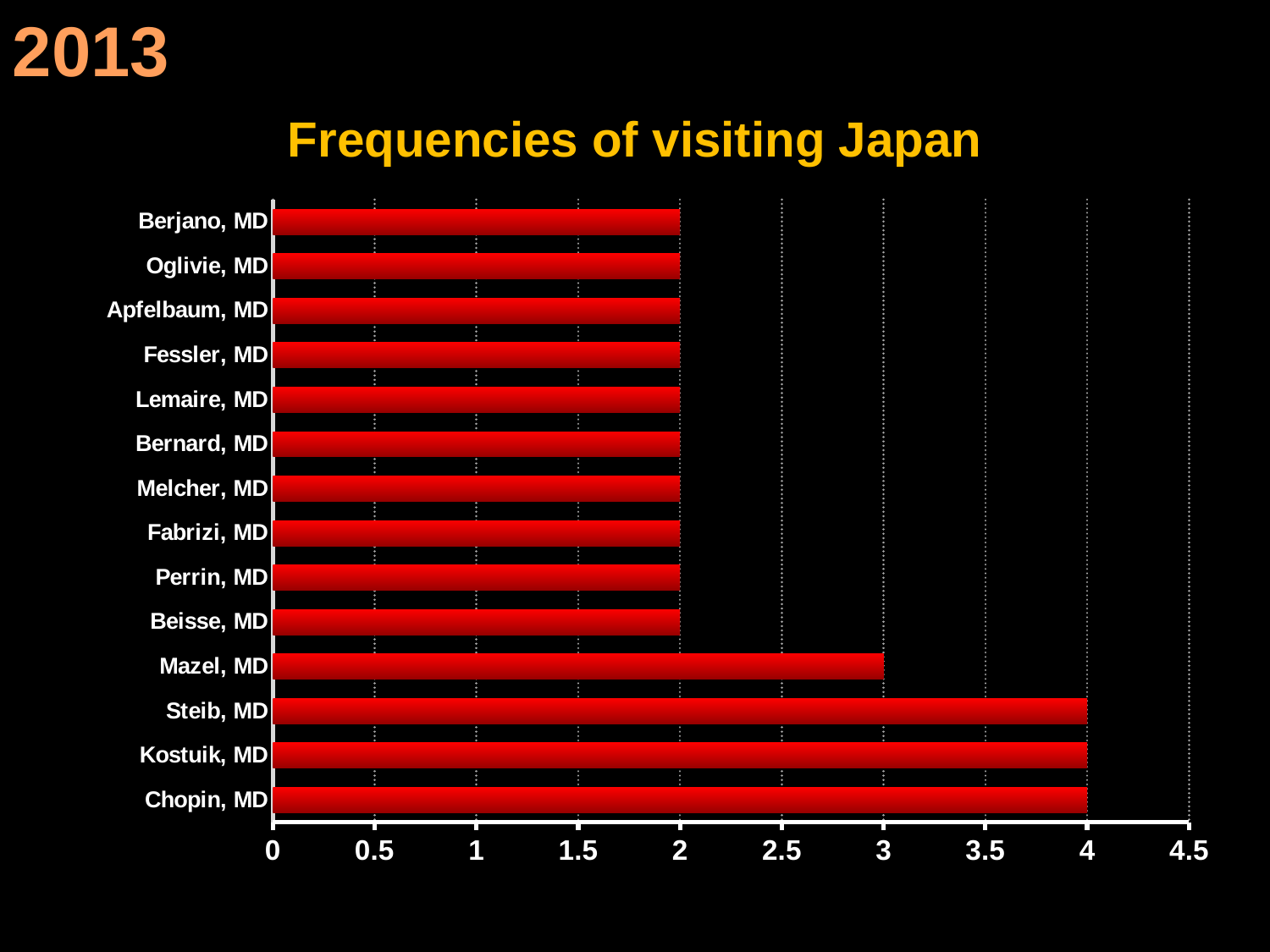

2013
Frequencies of visiting Japan

### Chart

| Category | 系列 1 |
|---|---|
| Chopin, MD | 4.0 |
| Kostuik, MD | 4.0 |
| Steib, MD | 4.0 |
| Mazel, MD | 3.0 |
| Beisse, MD | 2.0 |
| Perrin, MD | 2.0 |
| Fabrizi, MD | 2.0 |
| Melcher, MD | 2.0 |
| Bernard, MD | 2.0 |
| Lemaire, MD | 2.0 |
| Fessler, MD | 2.0 |
| Apfelbaum, MD | 2.0 |
| Oglivie, MD | 2.0 |
| Berjano, MD | 2.0 |